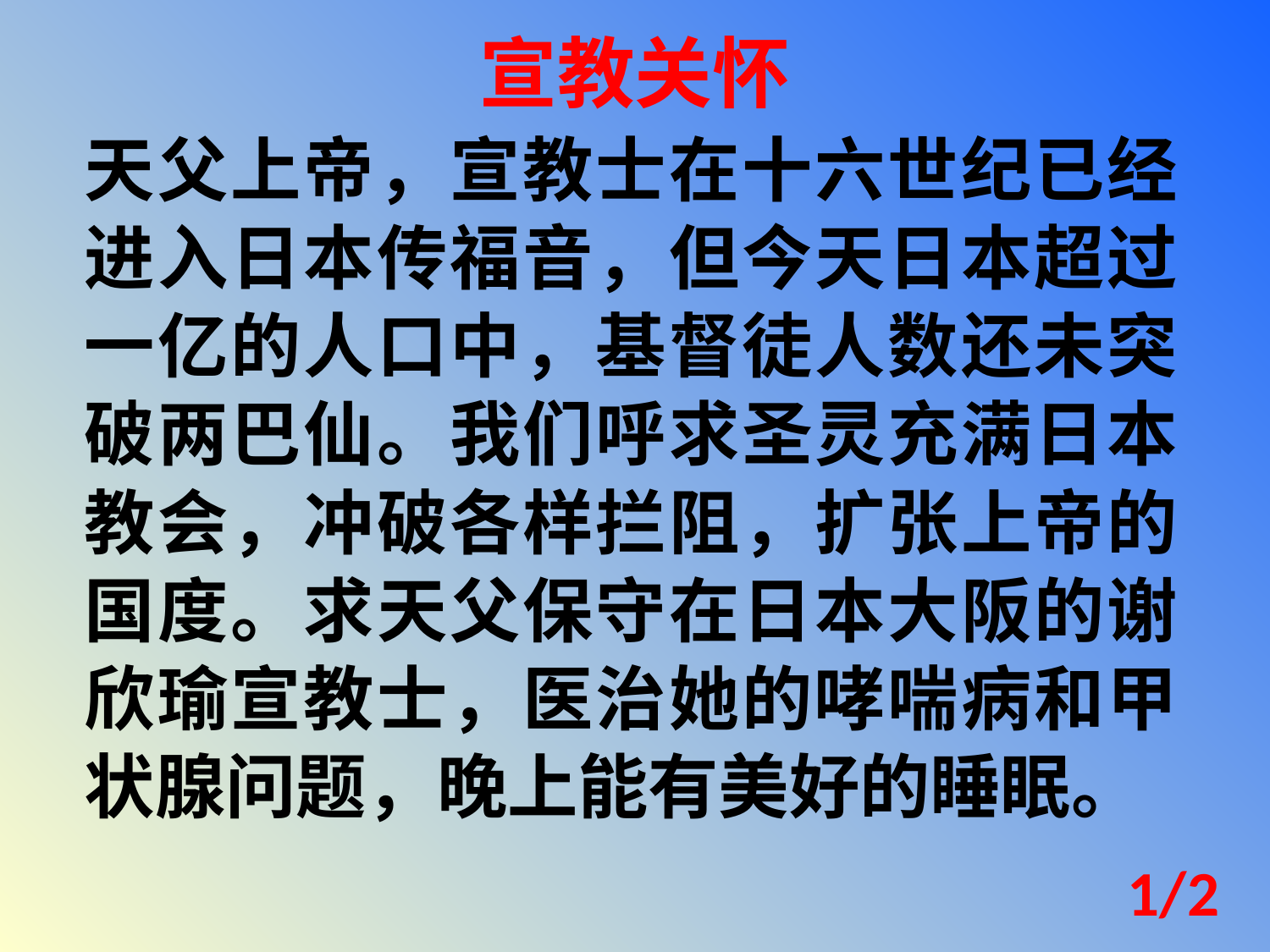

宣教关怀
天父上帝，宣教士在十六世纪已经进入日本传福音，但今天日本超过一亿的人口中，基督徒人数还未突破两巴仙。我们呼求圣灵充满日本教会，冲破各样拦阻，扩张上帝的国度。求天父保守在日本大阪的谢欣瑜宣教士，医治她的哮喘病和甲状腺问题，晚上能有美好的睡眠。
1/2